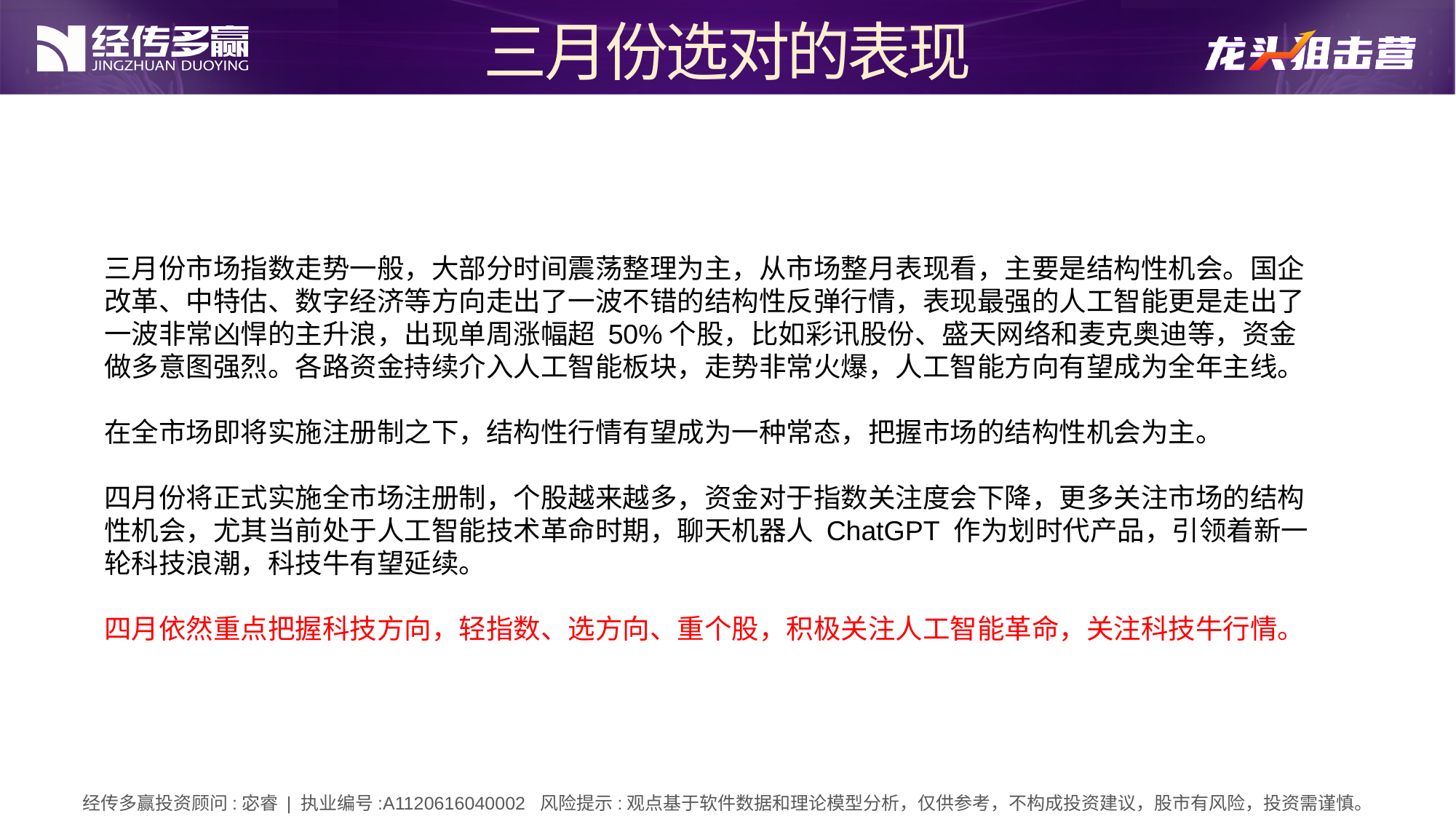

三月份选对的表现
三月份市场指数走势一般，大部分时间震荡整理为主，从市场整月表现看，主要是结构性机会。国企改革、中特估、数字经济等方向走出了一波不错的结构性反弹行情，表现最强的人工智能更是走出了一波非常凶悍的主升浪，出现单周涨幅超 50%个股，比如彩讯股份、盛天网络和麦克奥迪等，资金做多意图强烈。各路资金持续介入人工智能板块，走势非常火爆，人工智能方向有望成为全年主线。

在全市场即将实施注册制之下，结构性行情有望成为一种常态，把握市场的结构性机会为主。

四月份将正式实施全市场注册制，个股越来越多，资金对于指数关注度会下降，更多关注市场的结构性机会，尤其当前处于人工智能技术革命时期，聊天机器人 ChatGPT 作为划时代产品，引领着新一轮科技浪潮，科技牛有望延续。

四月依然重点把握科技方向，轻指数、选方向、重个股，积极关注人工智能革命，关注科技牛行情。